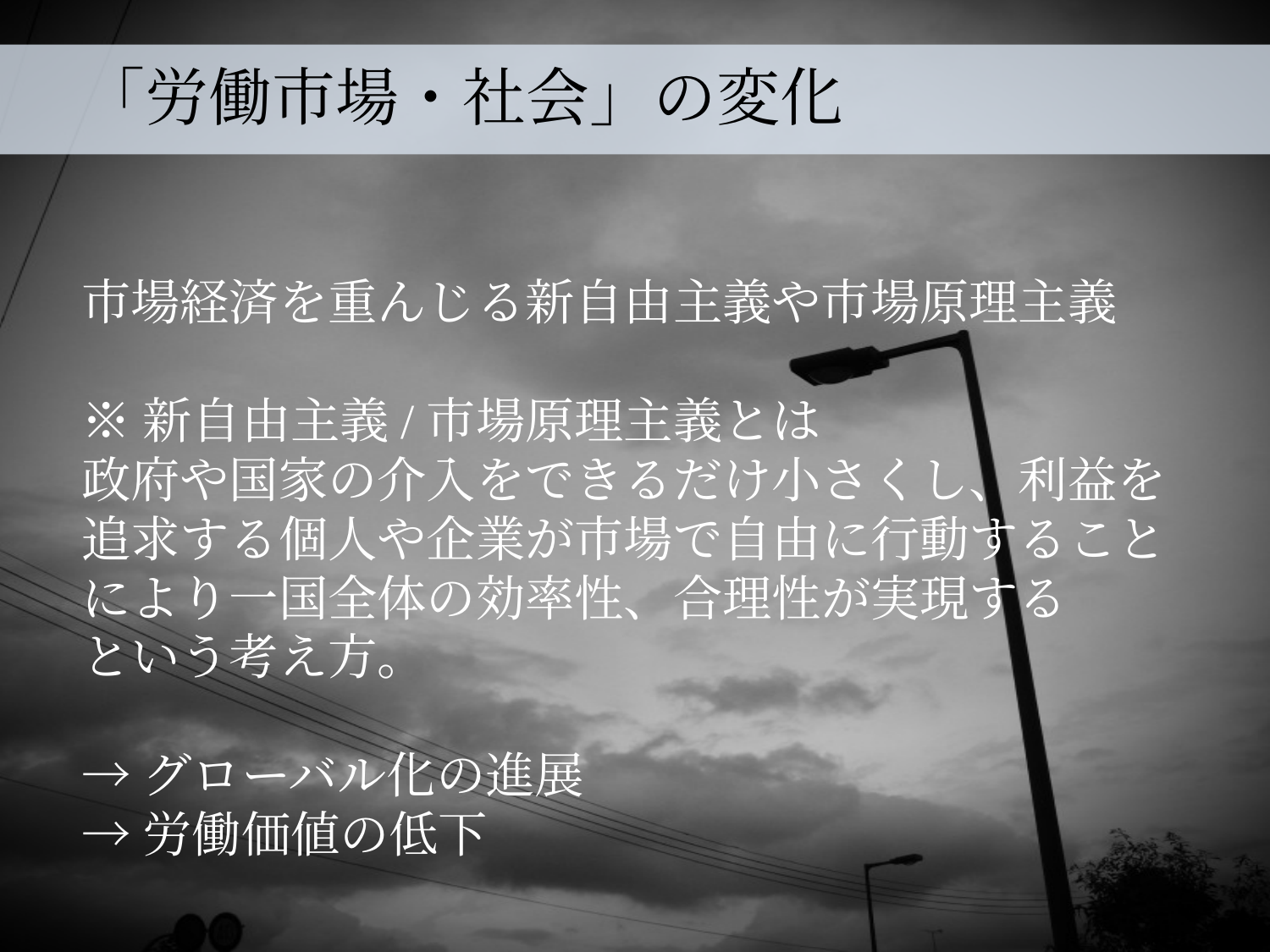

「労働市場・社会」の変化
市場経済を重んじる新自由主義や市場原理主義

※新自由主義/市場原理主義とは
政府や国家の介入をできるだけ小さくし、利益を
追求する個人や企業が市場で自由に行動すること
により一国全体の効率性、合理性が実現する
という考え方。

→グローバル化の進展
→労働価値の低下